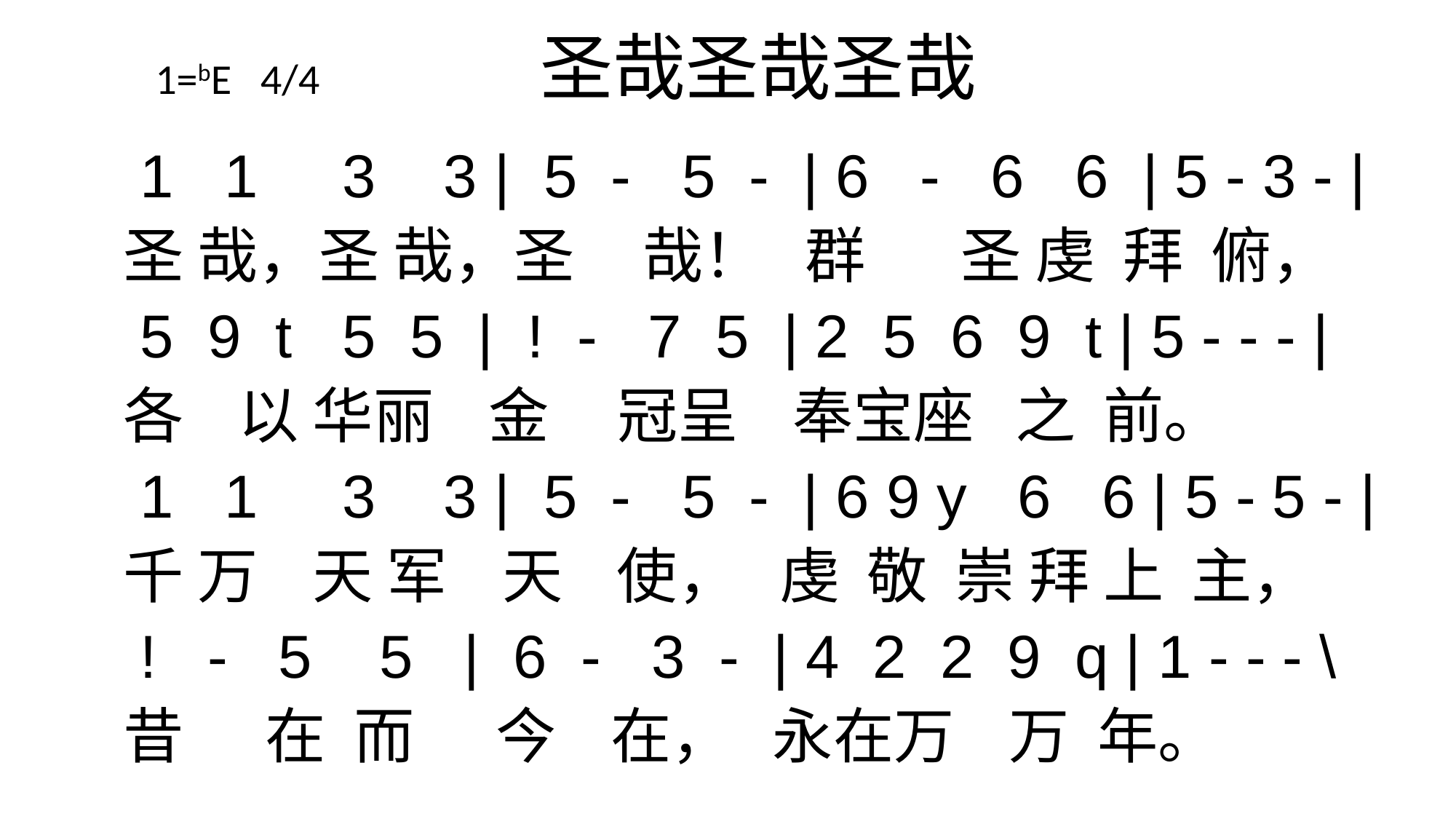

# 1=bE   4/4           圣哉圣哉圣哉
 1   1     3    3 |  5  -   5  -  | 6   -   6   6  | 5 - 3 - |
圣 哉，圣 哉，圣     哉！   群       圣 虔  拜  俯，
 5  9  t   5  5  |  !  -   7  5  | 2  5  6  9  t | 5 - - - |
各    以 华丽    金     冠呈    奉宝座   之  前。
 1   1     3    3 |  5  -   5  -  | 6 9 y   6   6 | 5 - 5 - |
千 万    天 军    天    使，   虔  敬  崇 拜 上  主，
 !   -   5    5   |  6  -   3  -  | 4  2  2  9  q | 1 - - - \
昔      在  而      今    在，   永在万    万  年。

4-2